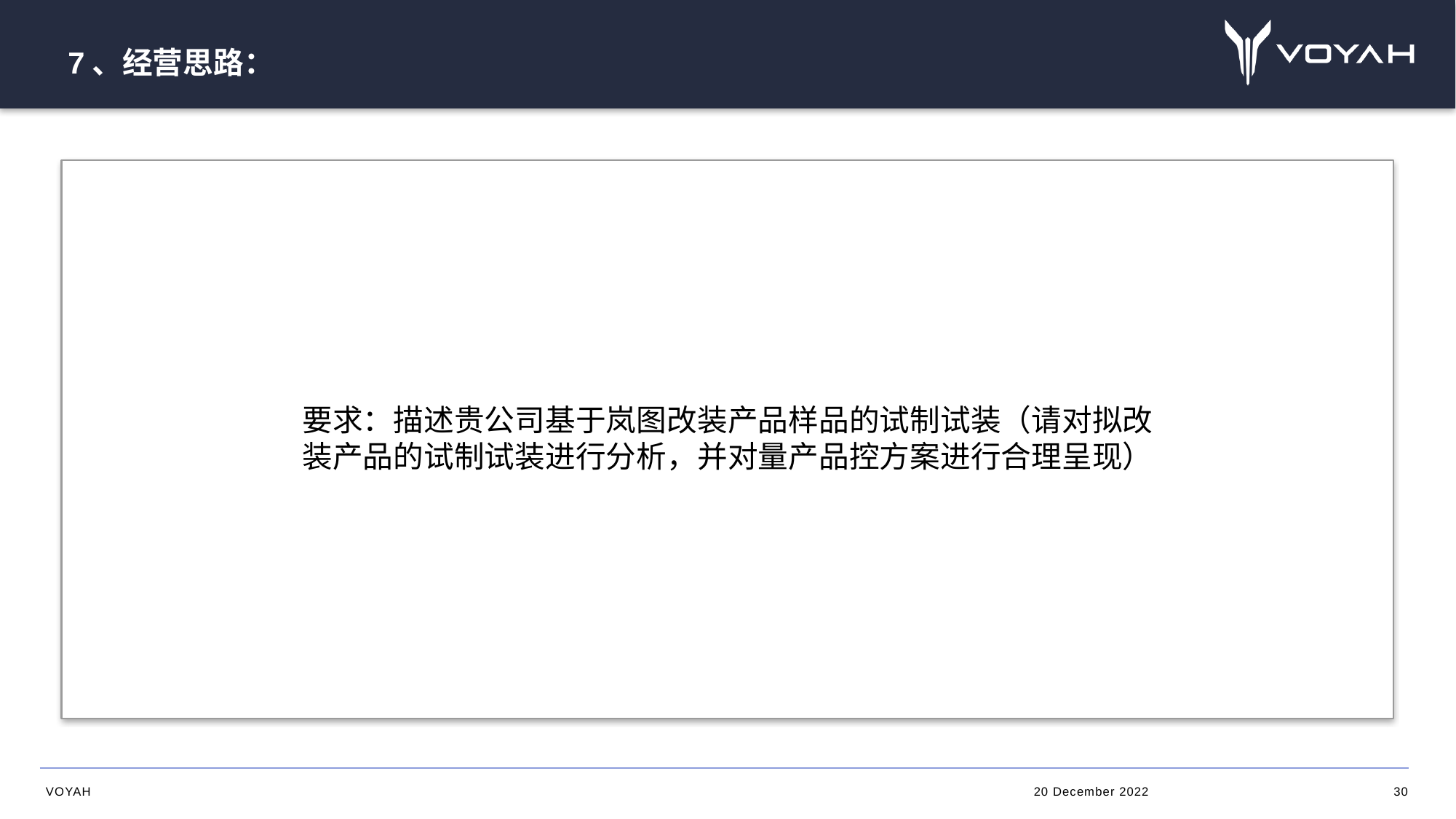

7、经营思路：

要求：描述贵公司基于岚图改装产品样品的试制试装（请对拟改装产品的试制试装进行分析，并对量产品控方案进行合理呈现）